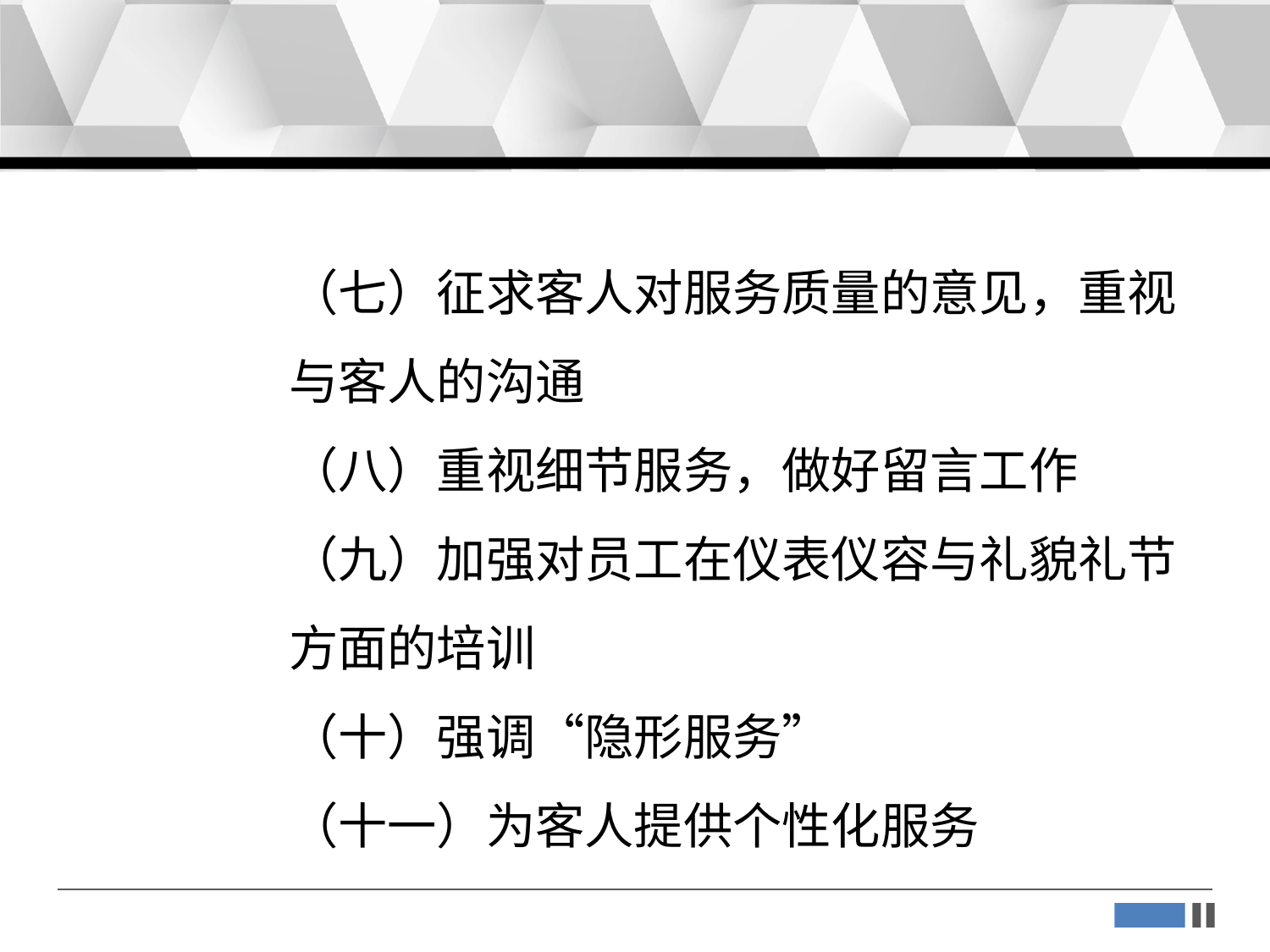

（七）征求客人对服务质量的意见，重视与客人的沟通
（八）重视细节服务，做好留言工作
（九）加强对员工在仪表仪容与礼貌礼节方面的培训
（十）强调“隐形服务”
（十一）为客人提供个性化服务